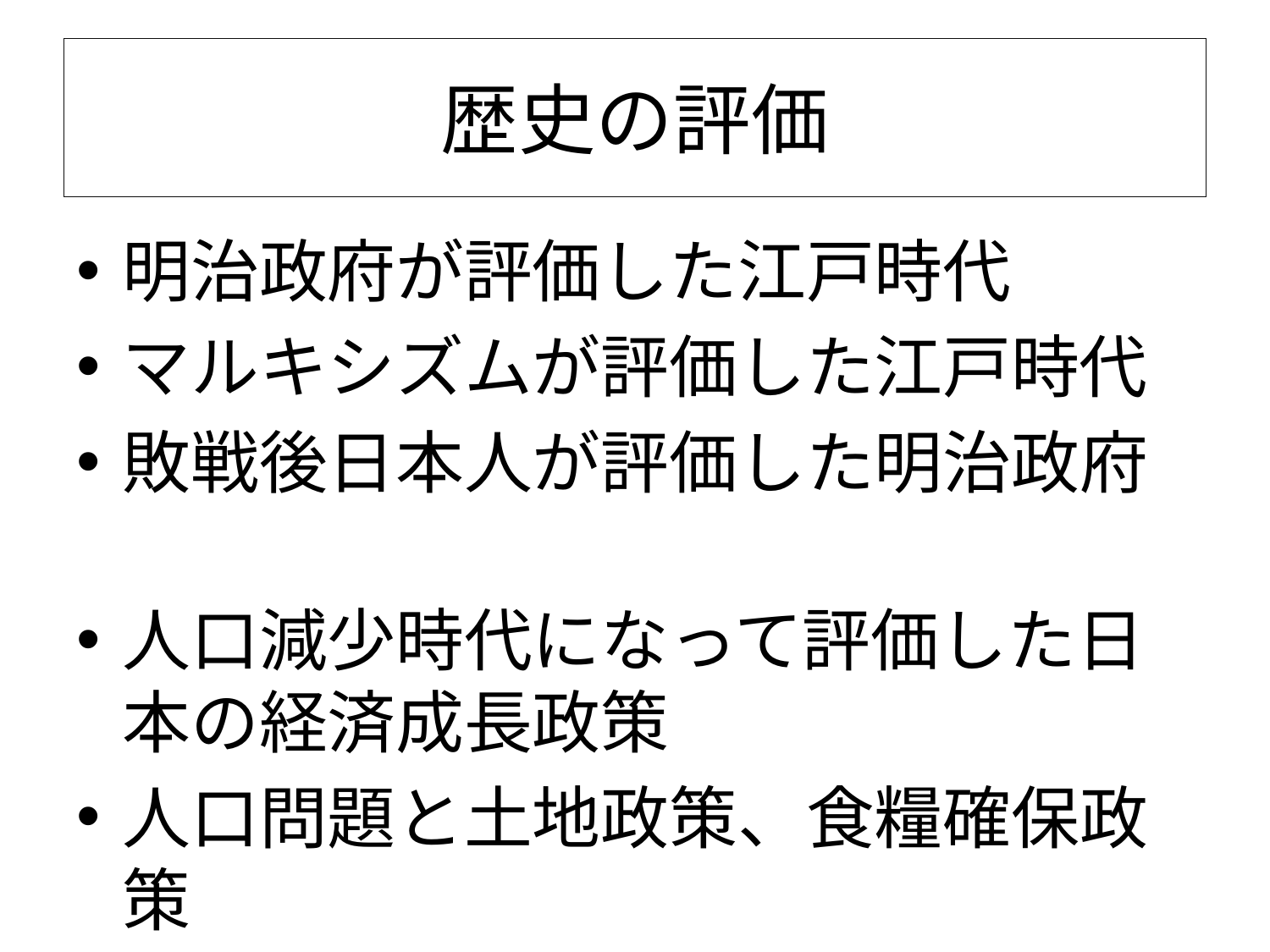

# 歴史の評価
明治政府が評価した江戸時代
マルキシズムが評価した江戸時代
敗戦後日本人が評価した明治政府
人口減少時代になって評価した日本の経済成長政策
人口問題と土地政策、食糧確保政策